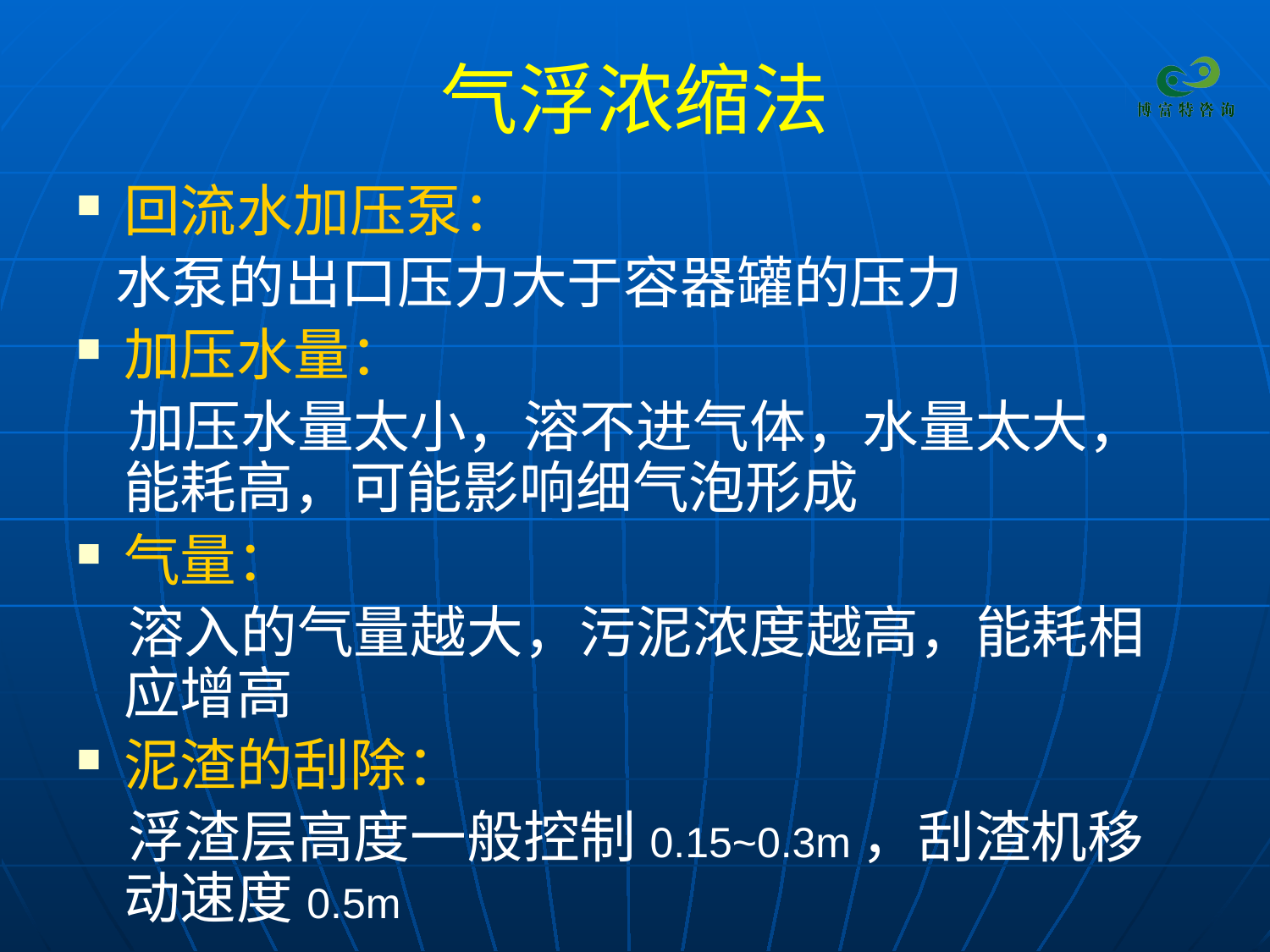

# 气浮浓缩法
回流水加压泵：
  水泵的出口压力大于容器罐的压力
加压水量：
   加压水量太小，溶不进气体，水量太大，能耗高，可能影响细气泡形成
气量：
   溶入的气量越大，污泥浓度越高，能耗相应增高
泥渣的刮除：
   浮渣层高度一般控制0.15~0.3m，刮渣机移动速度0.5m